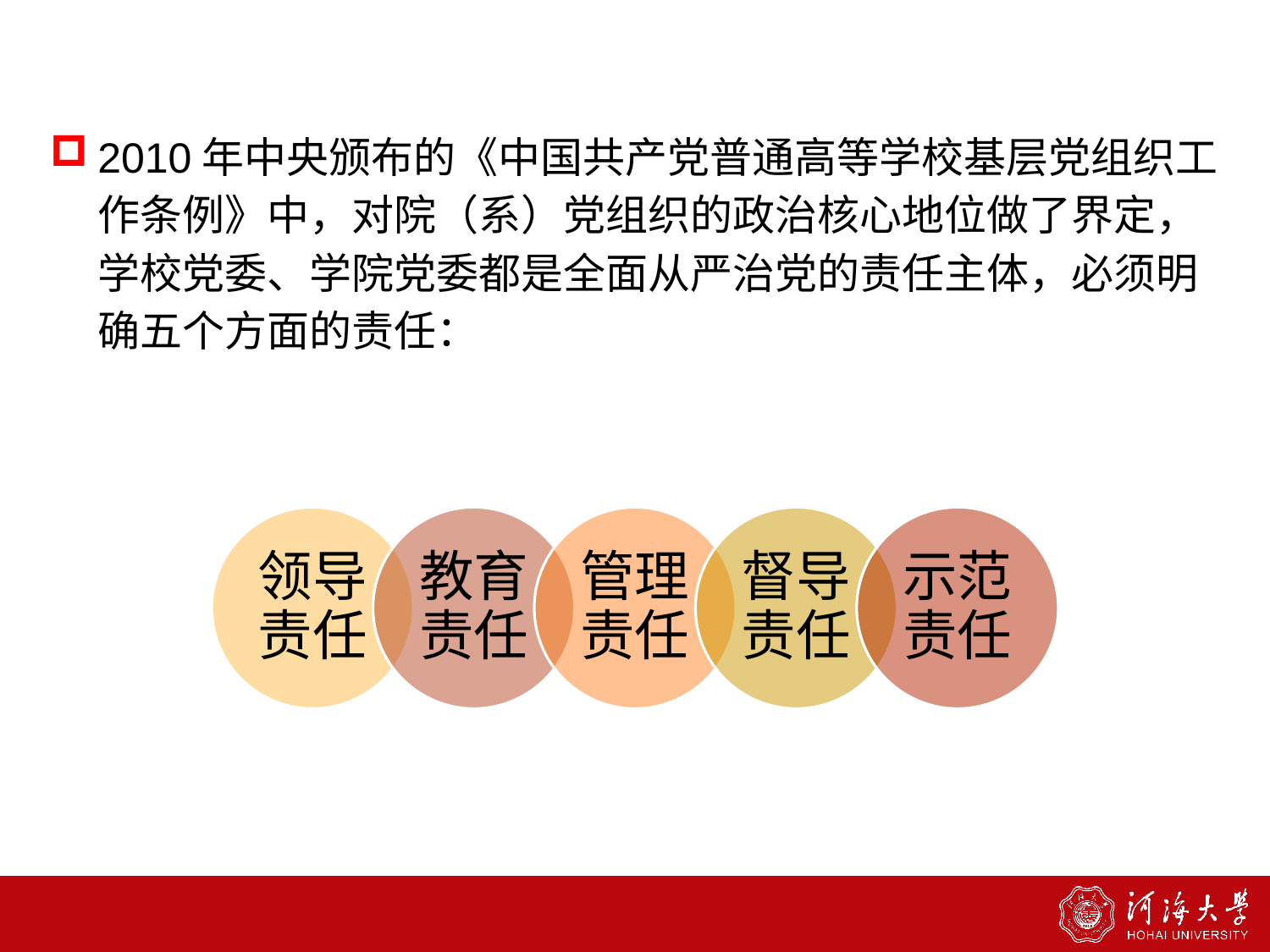

2010年中央颁布的《中国共产党普通高等学校基层党组织工作条例》中，对院（系）党组织的政治核心地位做了界定，学校党委、学院党委都是全面从严治党的责任主体，必须明确五个方面的责任：
领导责任
教育责任
管理责任
督导责任
示范责任